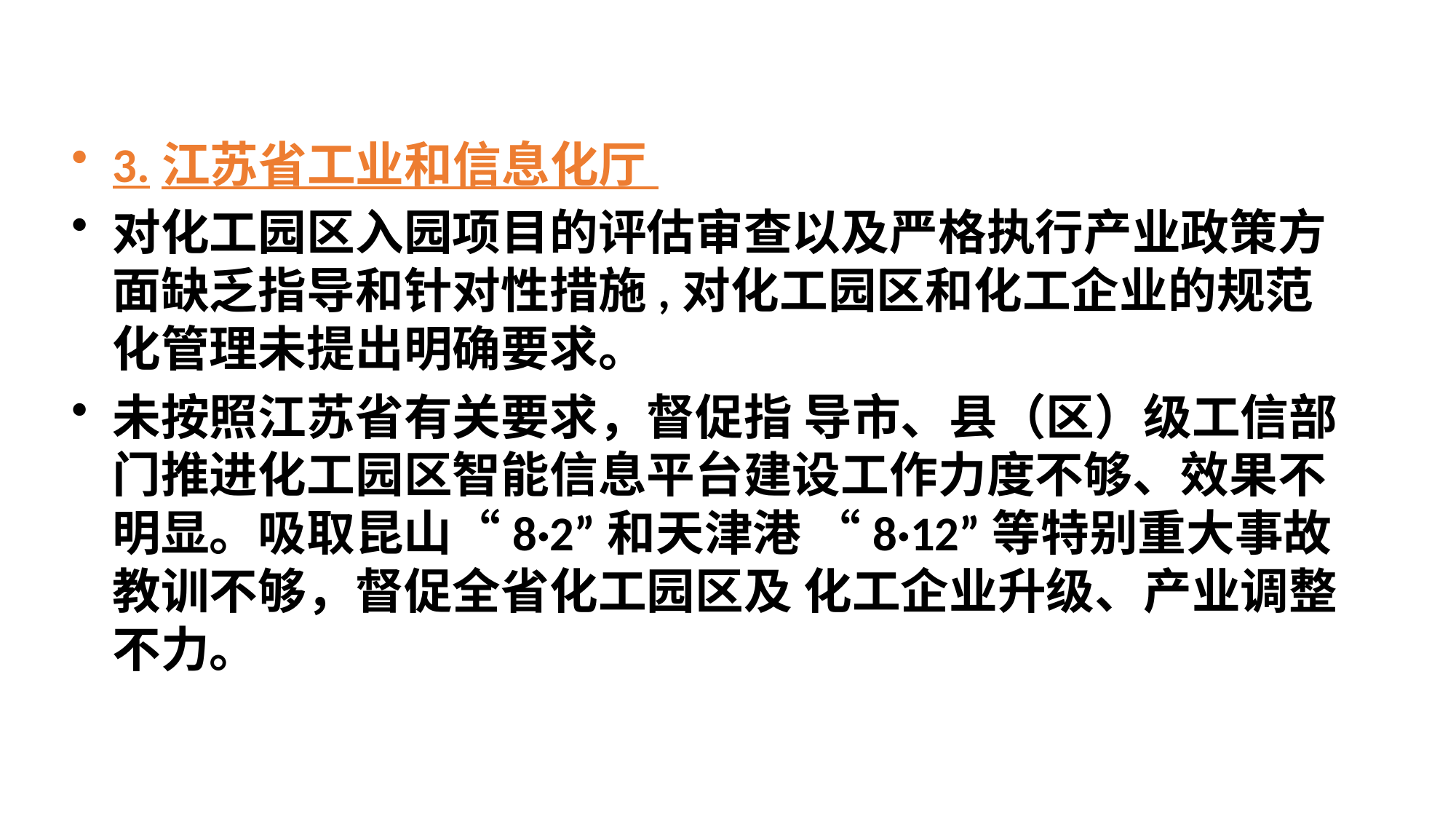

3.江苏省工业和信息化厅
对化工园区入园项目的评估审查以及严格执行产业政策方面缺乏指导和针对性措施,对化工园区和化工企业的规范化管理未提出明确要求。
未按照江苏省有关要求，督促指 导市、县（区）级工信部门推进化工园区智能信息平台建设工作力度不够、效果不明显。吸取昆山“8·2”和天津港 “8·12”等特别重大事故教训不够，督促全省化工园区及 化工企业升级、产业调整不力。
69